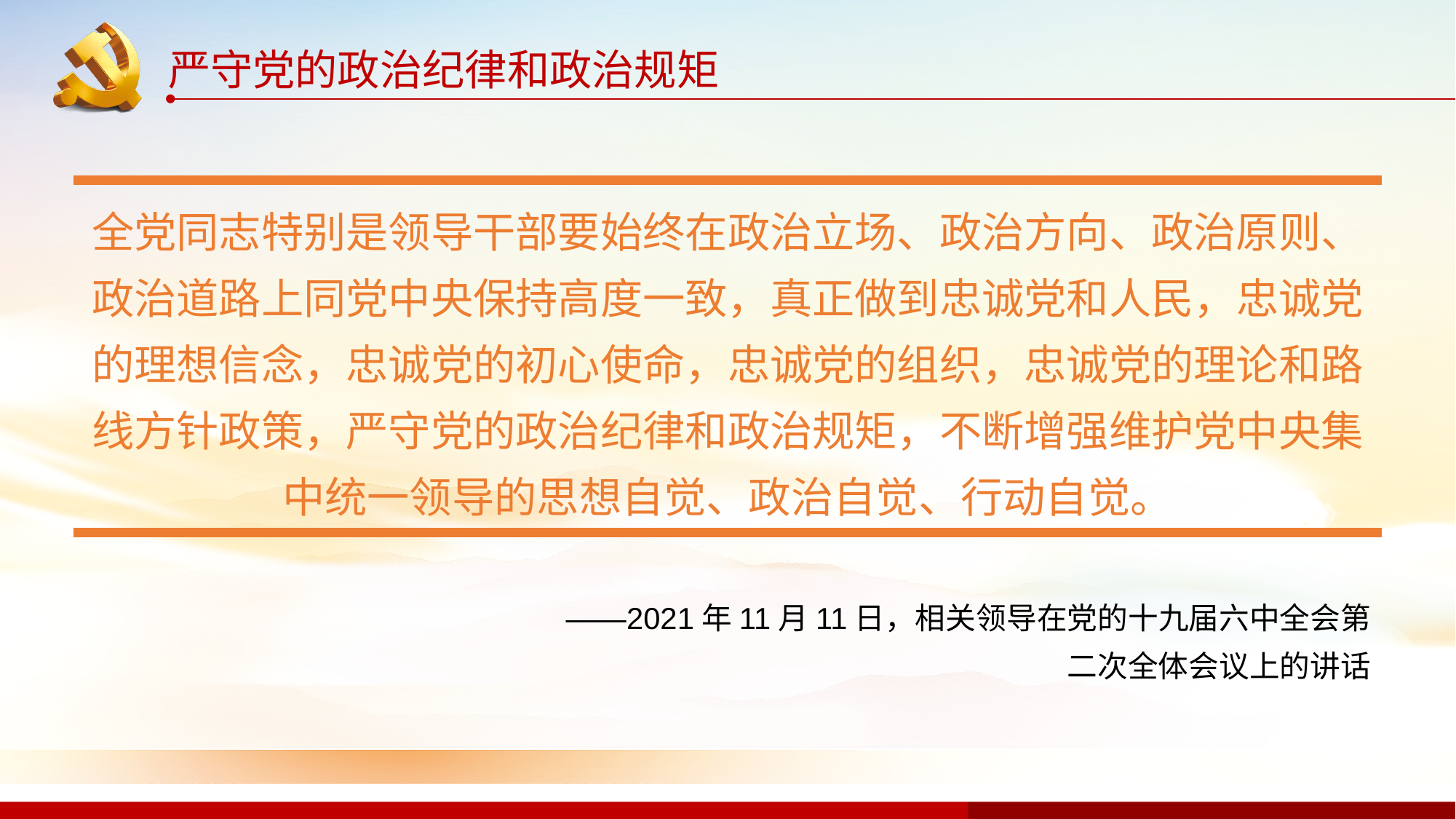

严守党的政治纪律和政治规矩

全党同志特别是领导干部要始终在政治立场、政治方向、政治原则、政治道路上同党中央保持高度一致，真正做到忠诚党和人民，忠诚党的理想信念，忠诚党的初心使命，忠诚党的组织，忠诚党的理论和路线方针政策，严守党的政治纪律和政治规矩，不断增强维护党中央集中统一领导的思想自觉、政治自觉、行动自觉。
——2021年11月11日，相关领导在党的十九届六中全会第二次全体会议上的讲话